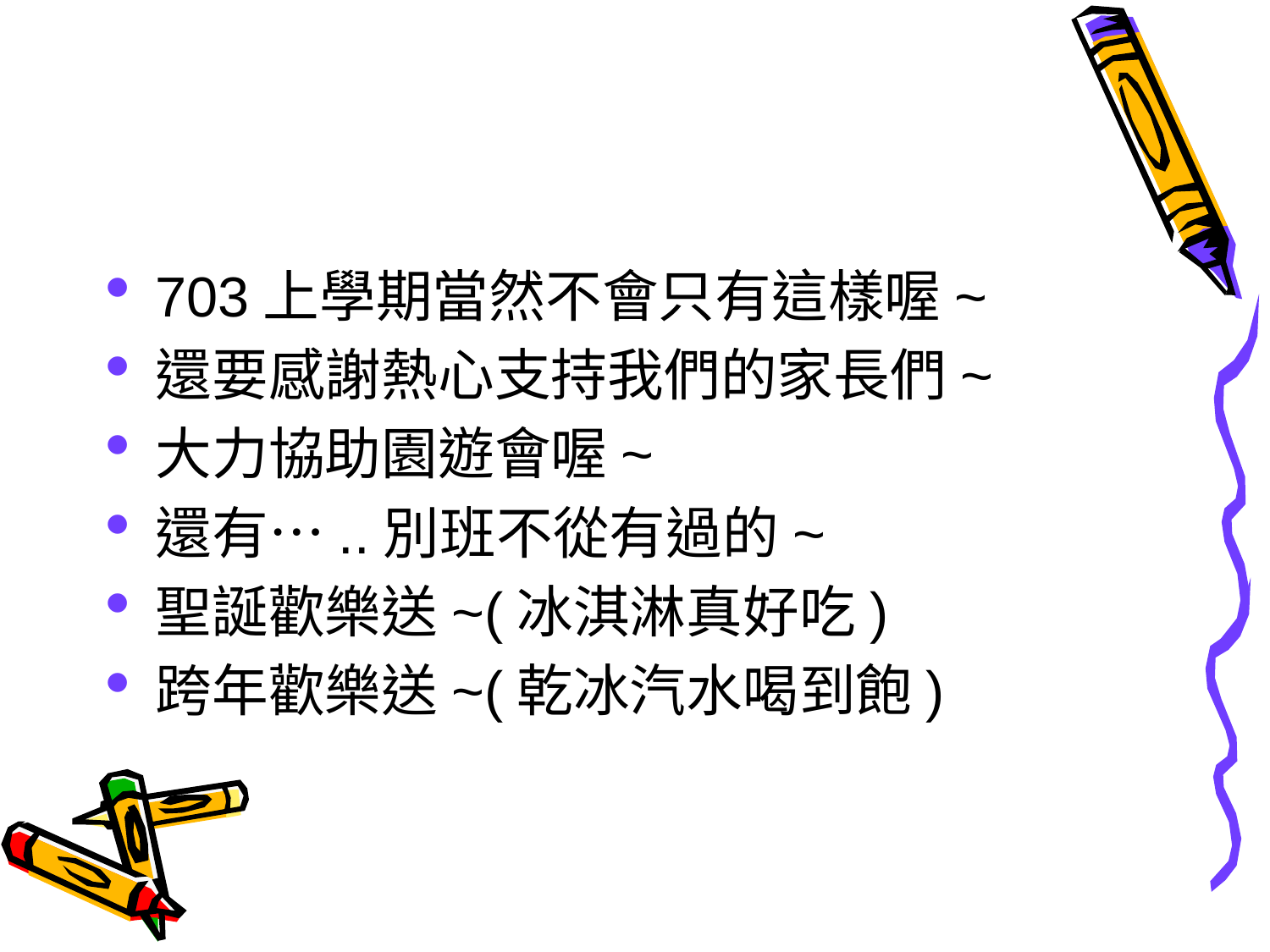

#
703上學期當然不會只有這樣喔~
還要感謝熱心支持我們的家長們~
大力協助園遊會喔~
還有…..別班不從有過的~
聖誕歡樂送~(冰淇淋真好吃)
跨年歡樂送~(乾冰汽水喝到飽)